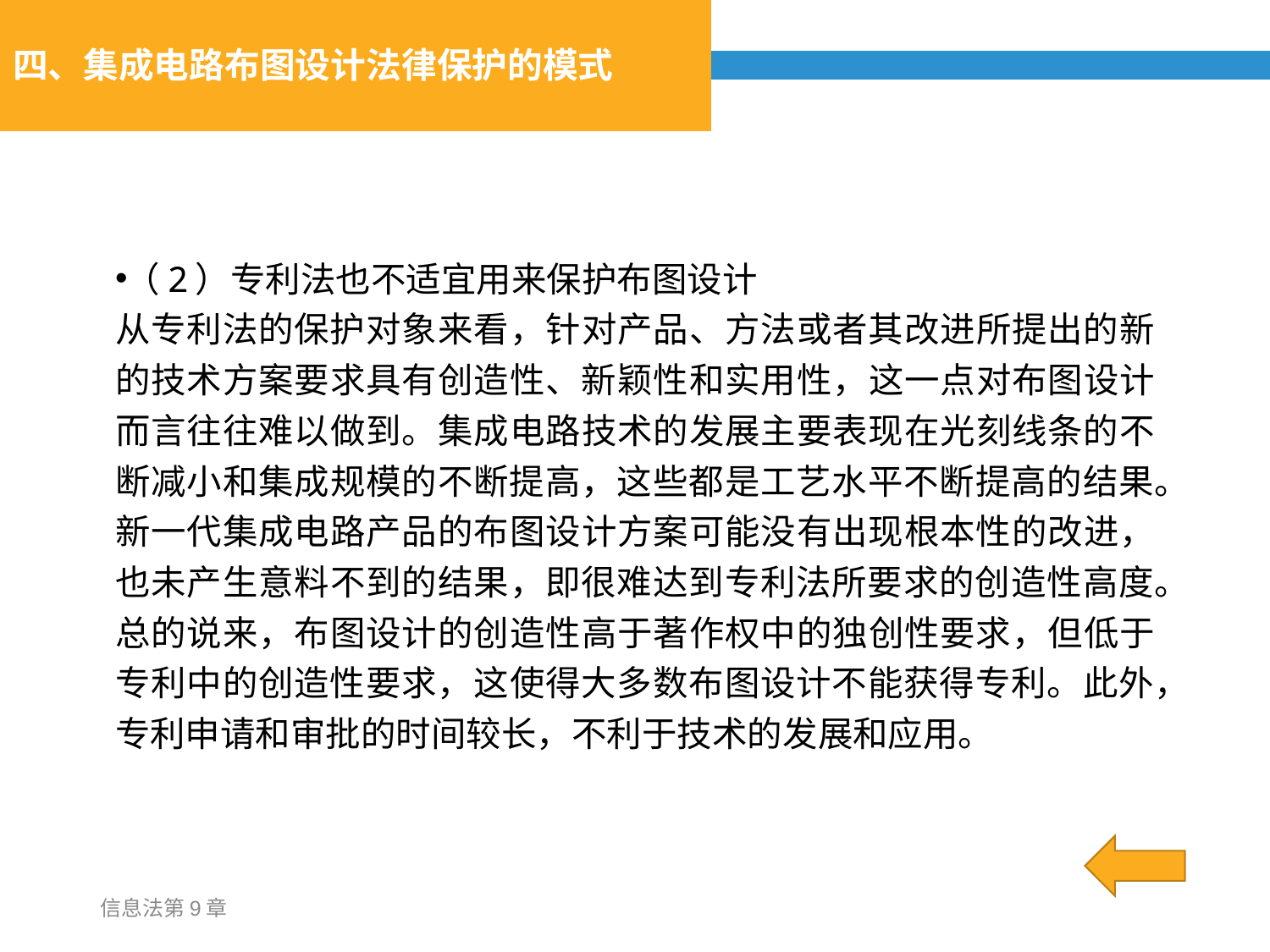

# 四、集成电路布图设计法律保护的模式
（2）专利法也不适宜用来保护布图设计
从专利法的保护对象来看，针对产品、方法或者其改进所提出的新的技术方案要求具有创造性、新颖性和实用性，这一点对布图设计而言往往难以做到。集成电路技术的发展主要表现在光刻线条的不断减小和集成规模的不断提高，这些都是工艺水平不断提高的结果。新一代集成电路产品的布图设计方案可能没有出现根本性的改进，也未产生意料不到的结果，即很难达到专利法所要求的创造性高度。总的说来，布图设计的创造性高于著作权中的独创性要求，但低于专利中的创造性要求，这使得大多数布图设计不能获得专利。此外，专利申请和审批的时间较长，不利于技术的发展和应用。

信息法第9章